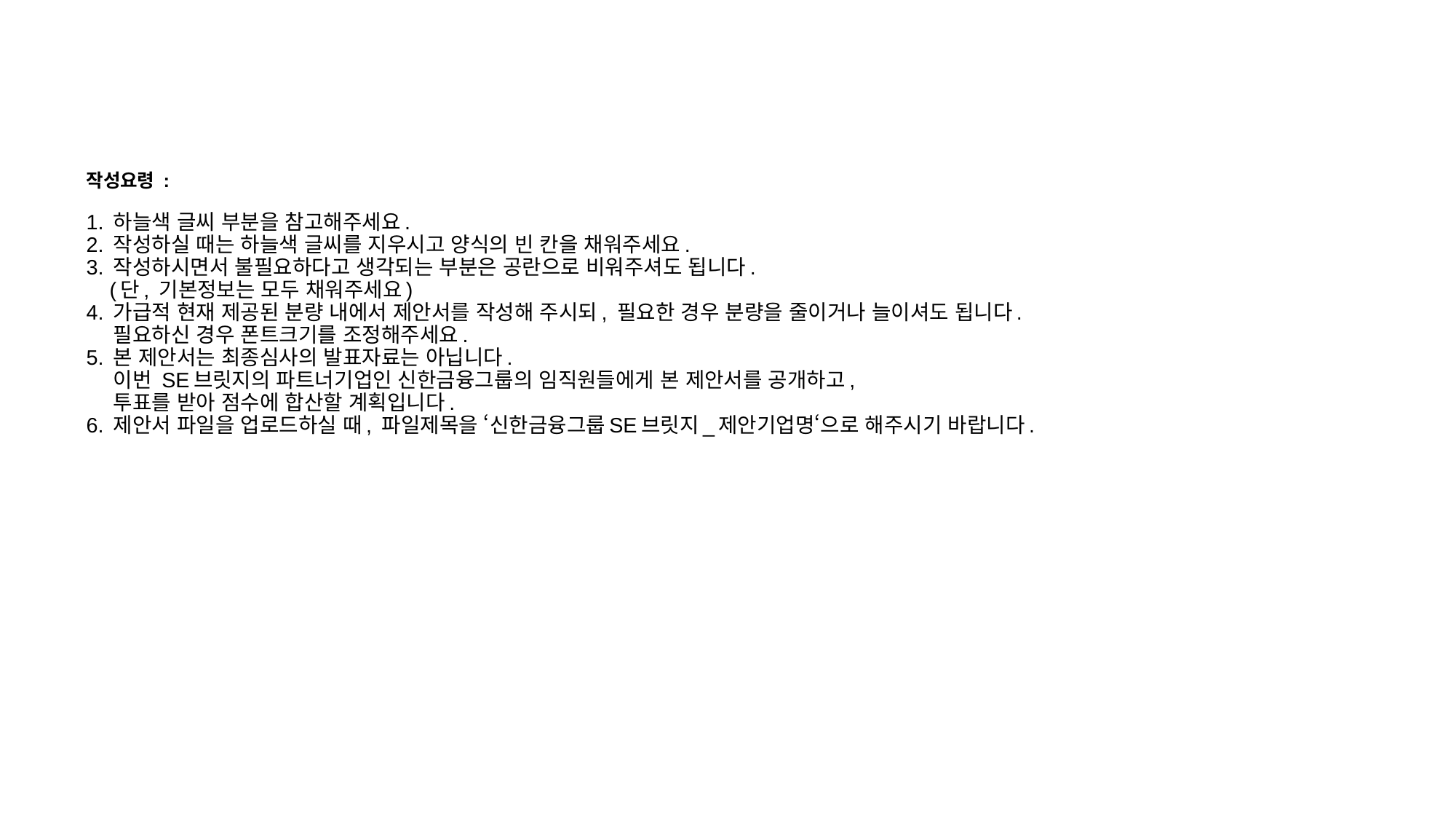

# 작성요령 : 1. 하늘색 글씨 부분을 참고해주세요. 2. 작성하실 때는 하늘색 글씨를 지우시고 양식의 빈 칸을 채워주세요. 3. 작성하시면서 불필요하다고 생각되는 부분은 공란으로 비워주셔도 됩니다. (단, 기본정보는 모두 채워주세요) 4. 가급적 현재 제공된 분량 내에서 제안서를 작성해 주시되, 필요한 경우 분량을 줄이거나 늘이셔도 됩니다. 필요하신 경우 폰트크기를 조정해주세요. 5. 본 제안서는 최종심사의 발표자료는 아닙니다. 이번 SE브릿지의 파트너기업인 신한금융그룹의 임직원들에게 본 제안서를 공개하고, 투표를 받아 점수에 합산할 계획입니다. 6. 제안서 파일을 업로드하실 때, 파일제목을 ‘신한금융그룹SE브릿지_제안기업명‘으로 해주시기 바랍니다.